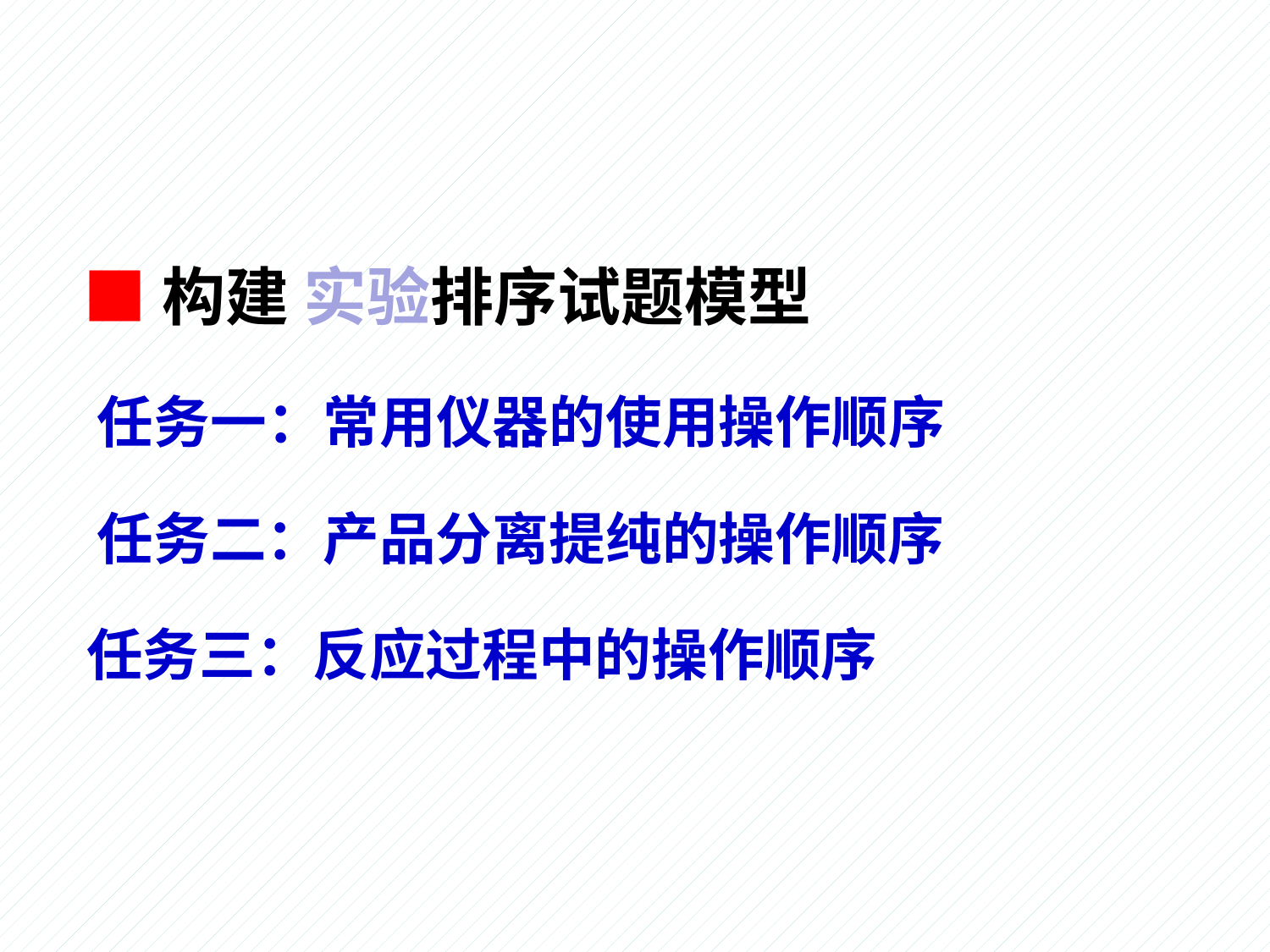

■构建 实验排序试题模型

任务一：常用仪器的使用操作顺序
任务二：产品分离提纯的操作顺序
任务三：反应过程中的操作顺序